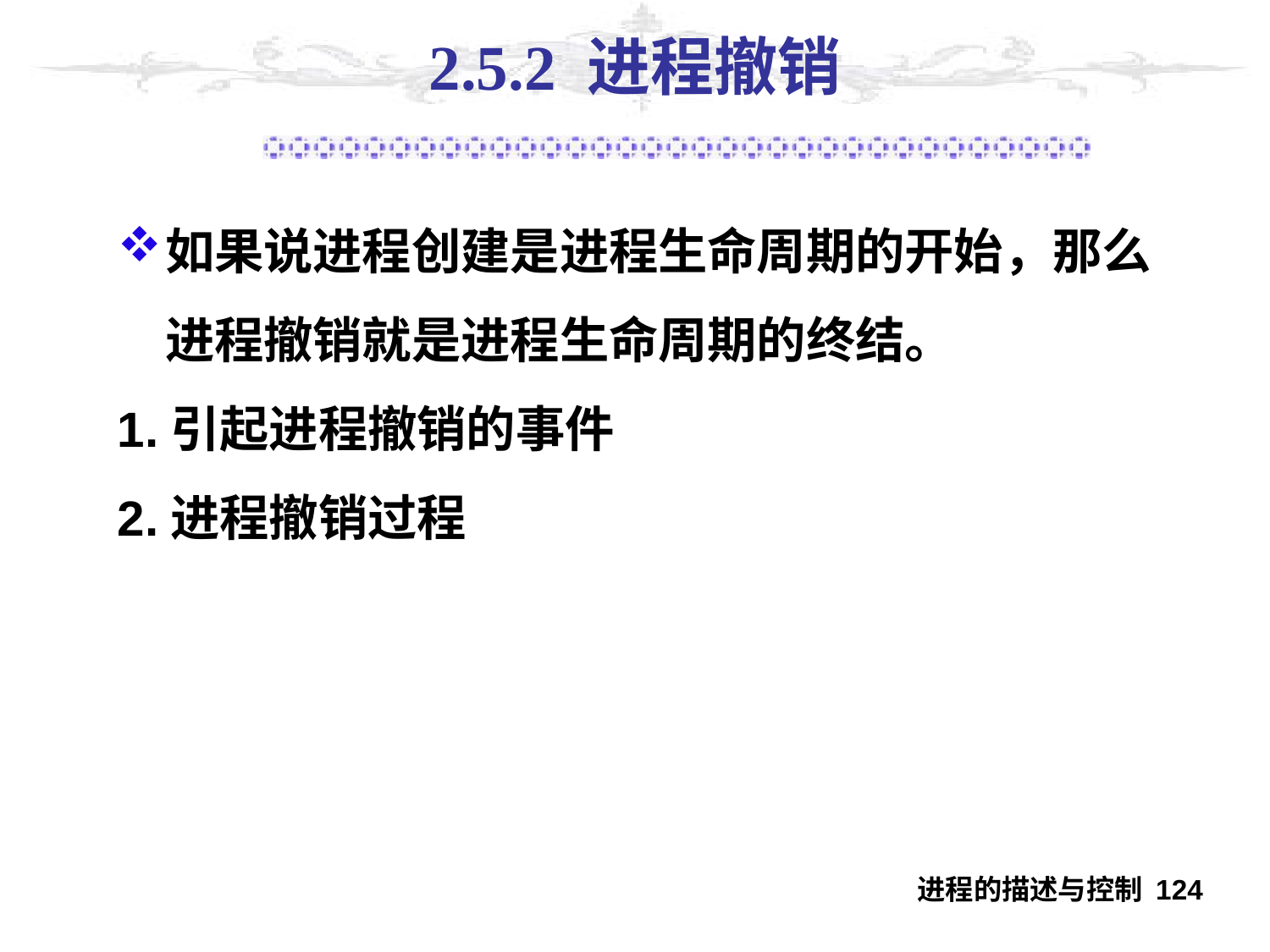

# 2.5.2 进程撤销
如果说进程创建是进程生命周期的开始，那么进程撤销就是进程生命周期的终结。
1.引起进程撤销的事件
2.进程撤销过程